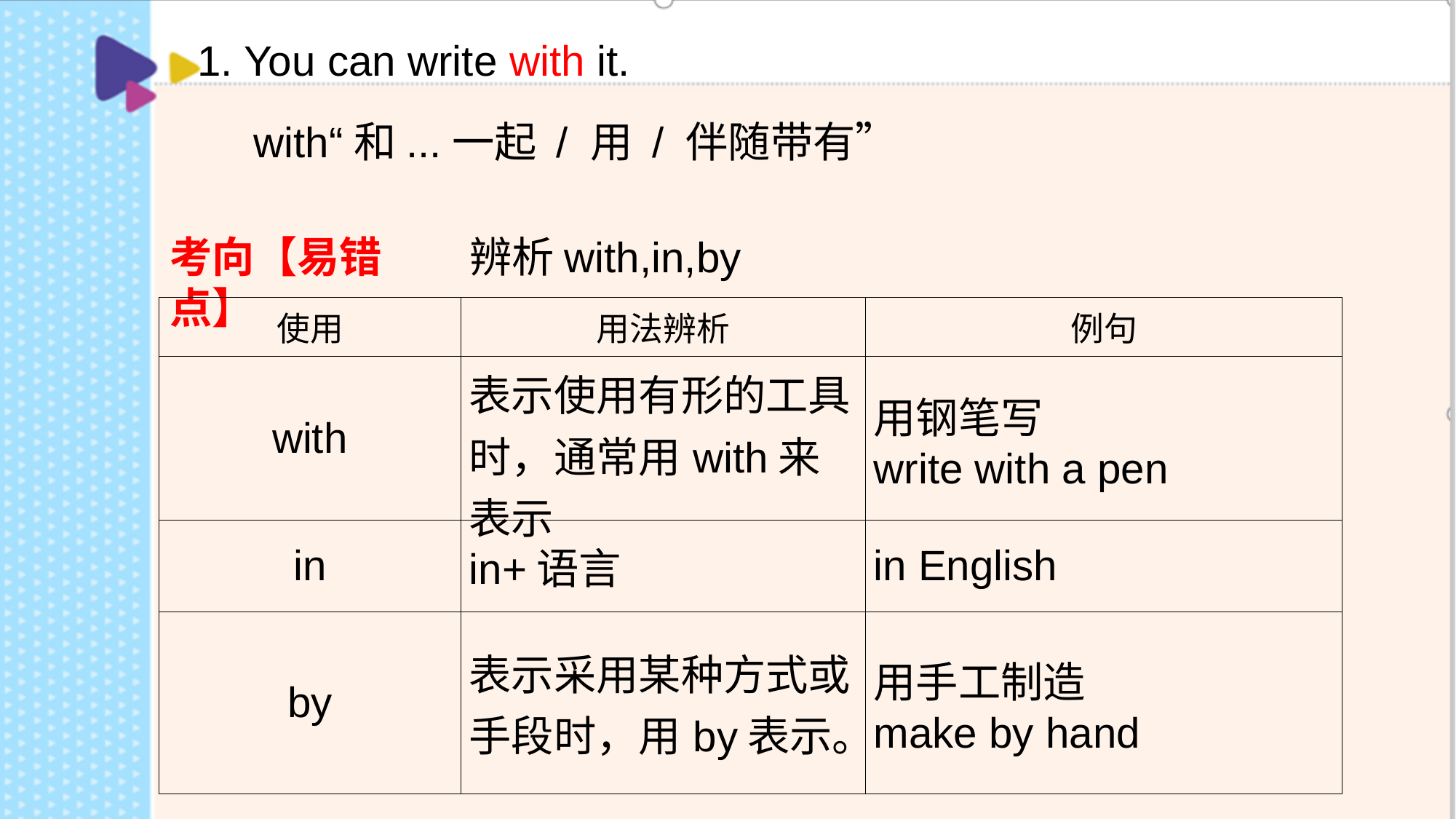

1. You can write with it.
with“和...一起 / 用 / 伴随带有”
辨析with,in,by
考向【易错点】
| 使用 | 用法辨析 | 例句 |
| --- | --- | --- |
| with | 表示使用有形的工具时，通常用with来表示 | 用钢笔写 write with a pen |
| in | in+语言 | in English |
| by | 表示采用某种方式或手段时，用by表示。 | 用手工制造 make by hand |